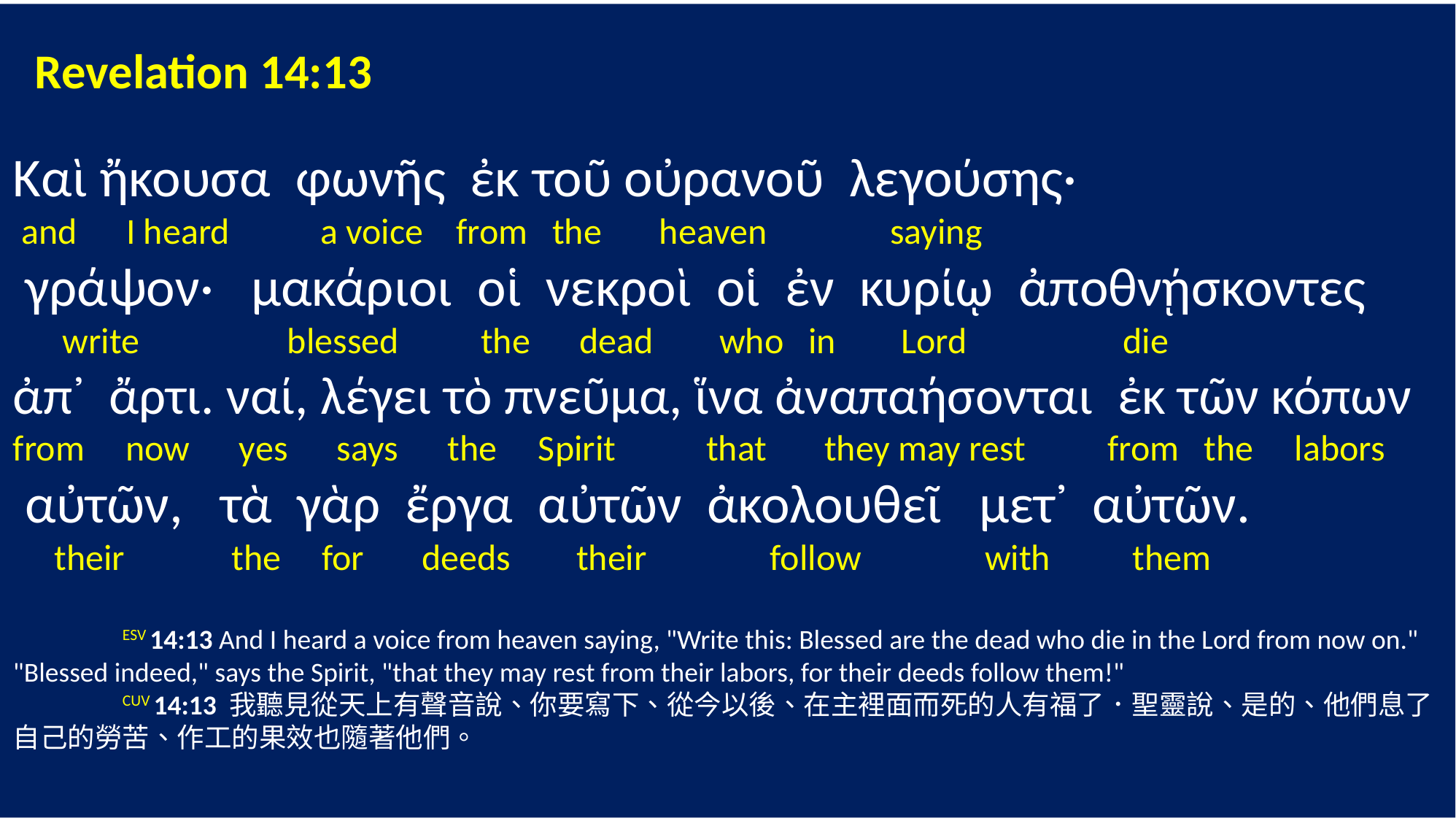

Revelation 14:13

Καὶ ἤκουσα  φωνῆς  ἐκ τοῦ οὐρανοῦ  λεγούσης·
 and      I heard           a voice    from   the       heaven               saying
 γράψον·   μακάριοι  οἱ  νεκροὶ  οἱ  ἐν  κυρίῳ  ἀποθνῄσκοντες
      write                  blessed          the      dead        who   in        Lord                   die
ἀπ᾽  ἄρτι. ναί, λέγει τὸ πνεῦμα, ἵνα ἀναπαήσονται  ἐκ τῶν κόπων
from     now      yes      says      the     Spirit           that       they may rest          from   the     labors
 αὐτῶν,   τὰ  γὰρ  ἔργα  αὐτῶν  ἀκολουθεῖ   μετ᾽  αὐτῶν.
     their             the     for       deeds        their               follow               with          them

	ESV 14:13 And I heard a voice from heaven saying, "Write this: Blessed are the dead who die in the Lord from now on." "Blessed indeed," says the Spirit, "that they may rest from their labors, for their deeds follow them!"
	CUV 14:13 我聽見從天上有聲音說、你要寫下、從今以後、在主裡面而死的人有福了．聖靈說、是的、他們息了自己的勞苦、作工的果效也隨著他們。